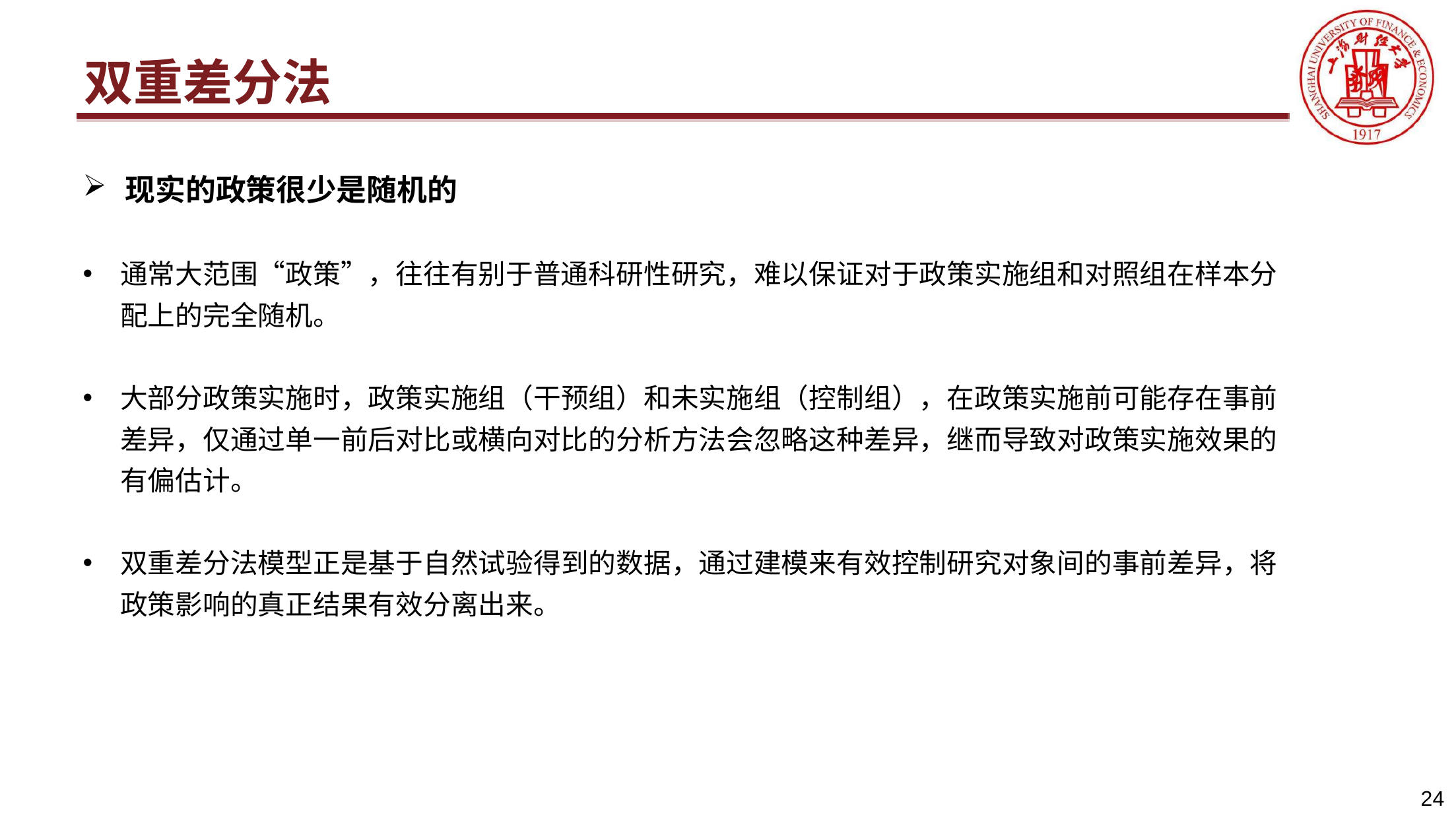

# 双重差分法
现实的政策很少是随机的

通常大范围“政策”，往往有别于普通科研性研究，难以保证对于政策实施组和对照组在样本分配上的完全随机。

大部分政策实施时，政策实施组（干预组）和未实施组（控制组），在政策实施前可能存在事前差异，仅通过单一前后对比或横向对比的分析方法会忽略这种差异，继而导致对政策实施效果的有偏估计。

双重差分法模型正是基于自然试验得到的数据，通过建模来有效控制研究对象间的事前差异，将政策影响的真正结果有效分离出来。

24